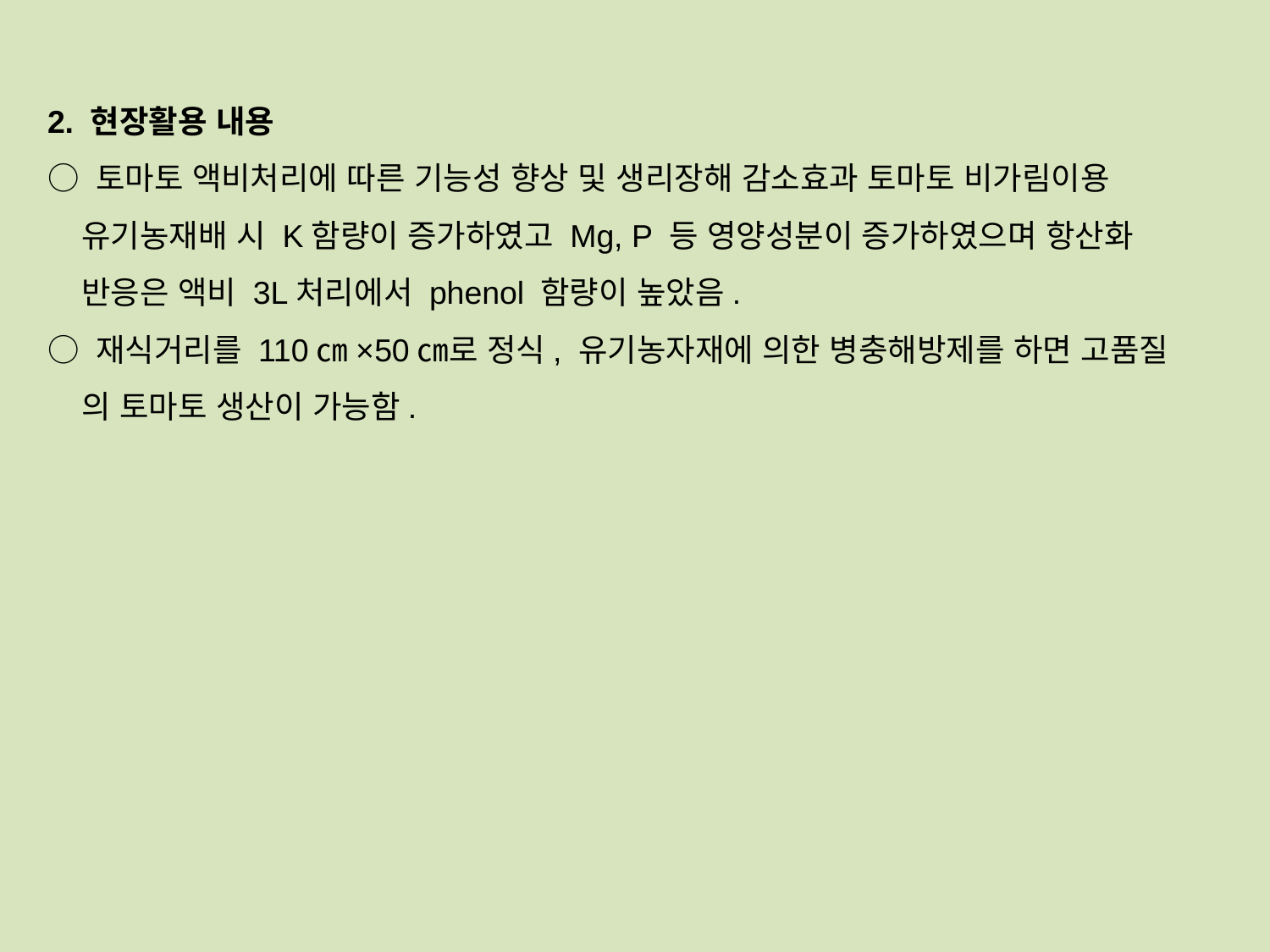

2. 현장활용 내용
○ 토마토 액비처리에 따른 기능성 향상 및 생리장해 감소효과 토마토 비가림이용
   유기농재배 시 K함량이 증가하였고 Mg, P 등 영양성분이 증가하였으며 항산화
   반응은 액비 3L처리에서 phenol 함량이 높았음.
○ 재식거리를 110㎝×50㎝로 정식, 유기농자재에 의한 병충해방제를 하면 고품질
   의 토마토 생산이 가능함.